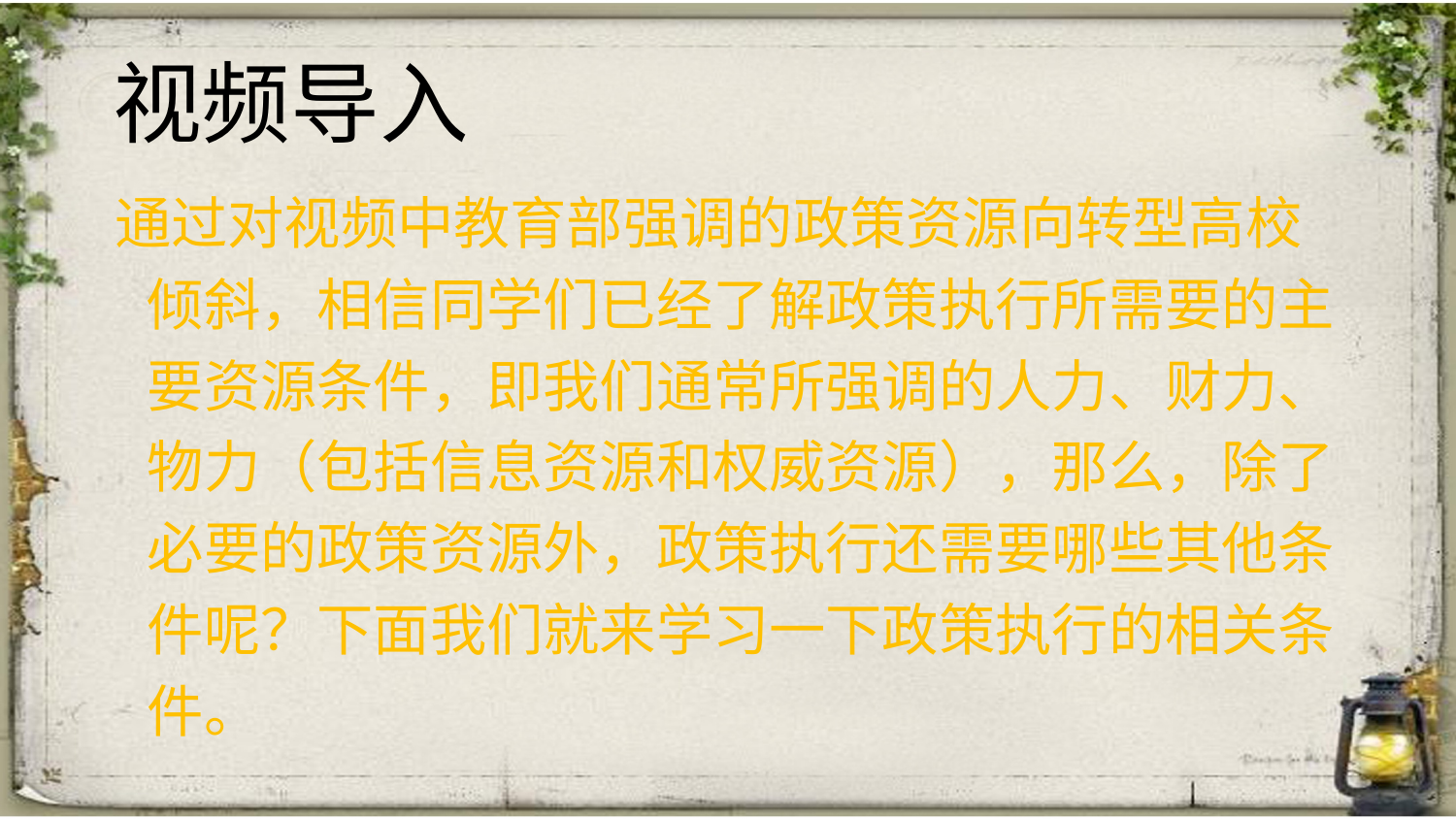

# 视频导入
通过对视频中教育部强调的政策资源向转型高校倾斜，相信同学们已经了解政策执行所需要的主要资源条件，即我们通常所强调的人力、财力、物力（包括信息资源和权威资源），那么，除了必要的政策资源外，政策执行还需要哪些其他条件呢？下面我们就来学习一下政策执行的相关条件。